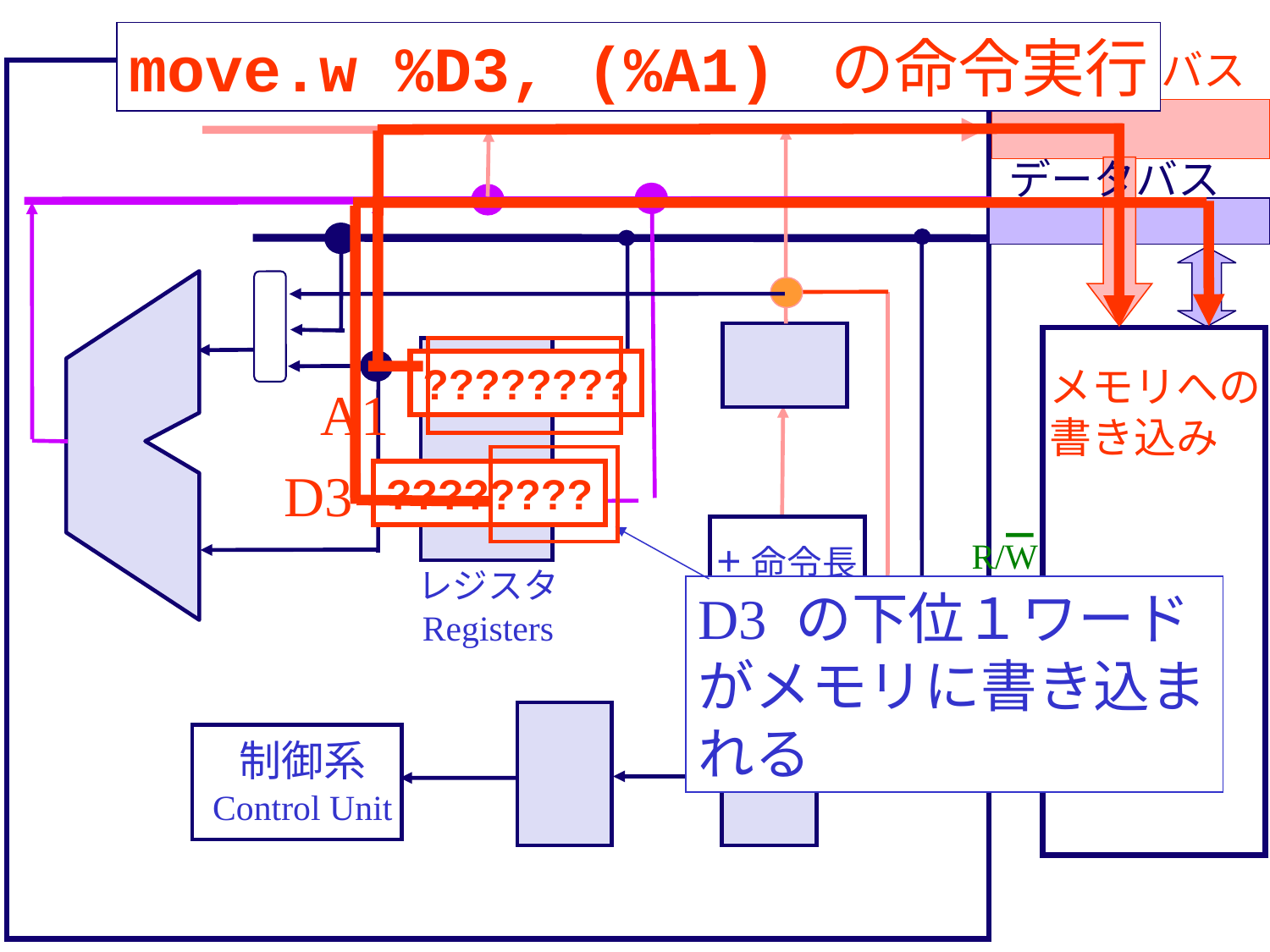

move.w %D3, (%A1) の命令実行
アドレスバス

データバス

????????
メモリへの
書き込み

A1

D3
????????

+命令長

R/W

レジスタ
Registers
D3 の下位１ワード
がメモリに書き込まれる

制御系
Control Unit